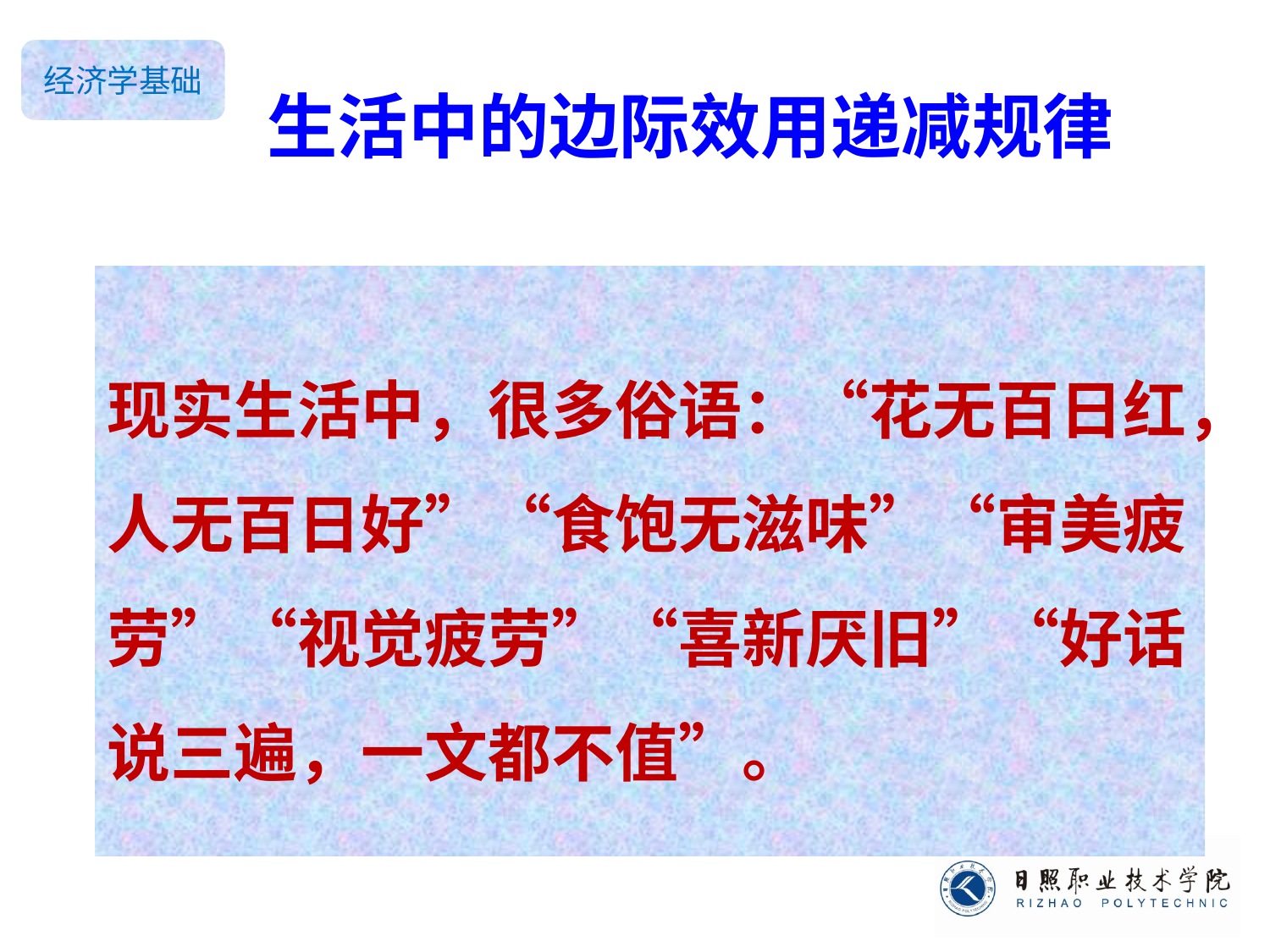

生活中的边际效用递减规律
现实生活中，很多俗语：“花无百日红，人无百日好”“食饱无滋味”“审美疲劳”“视觉疲劳”“喜新厌旧”“好话说三遍，一文都不值”。